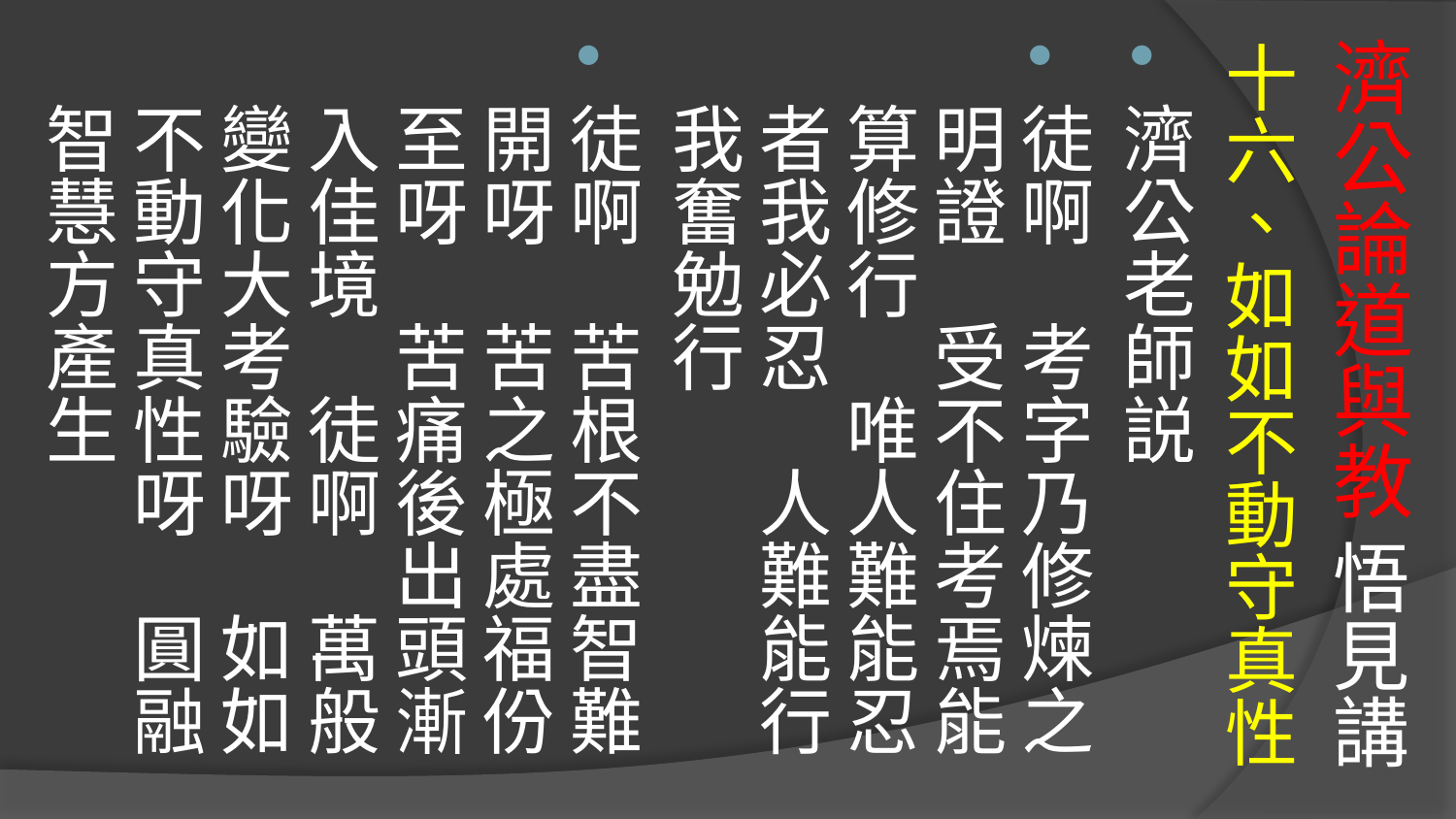

# 濟公論道與教 悟見講
十六、如如不動守真性
濟公老師説
徒啊　考字乃修煉之明證　受不住考焉能算修行　唯人難能忍者我必忍　人難能行我奮勉行
徒啊　苦根不盡智難開呀　苦之極處福份至呀　苦痛後出頭漸入佳境　徒啊　萬般變化大考驗呀　如如不動守真性呀　圓融智慧方產生